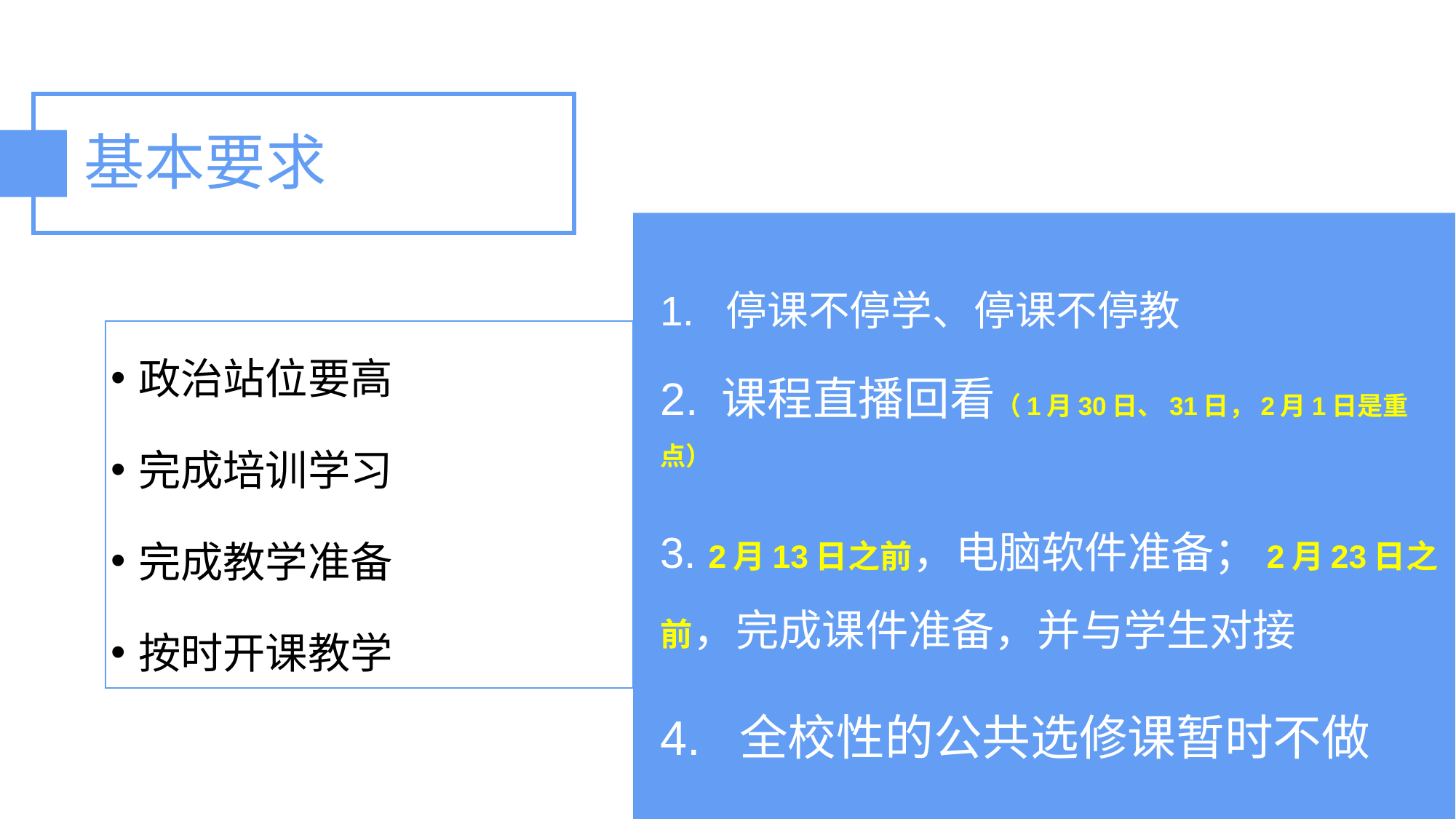

基本要求

1.  停课不停学、停课不停教
政治站位要高
完成培训学习
完成教学准备
按时开课教学
2. 课程直播回看（1月30日、31日，2月1日是重点）
3. 2月13日之前，电脑软件准备；2月23日之前，完成课件准备，并与学生对接
4.  全校性的公共选修课暂时不做